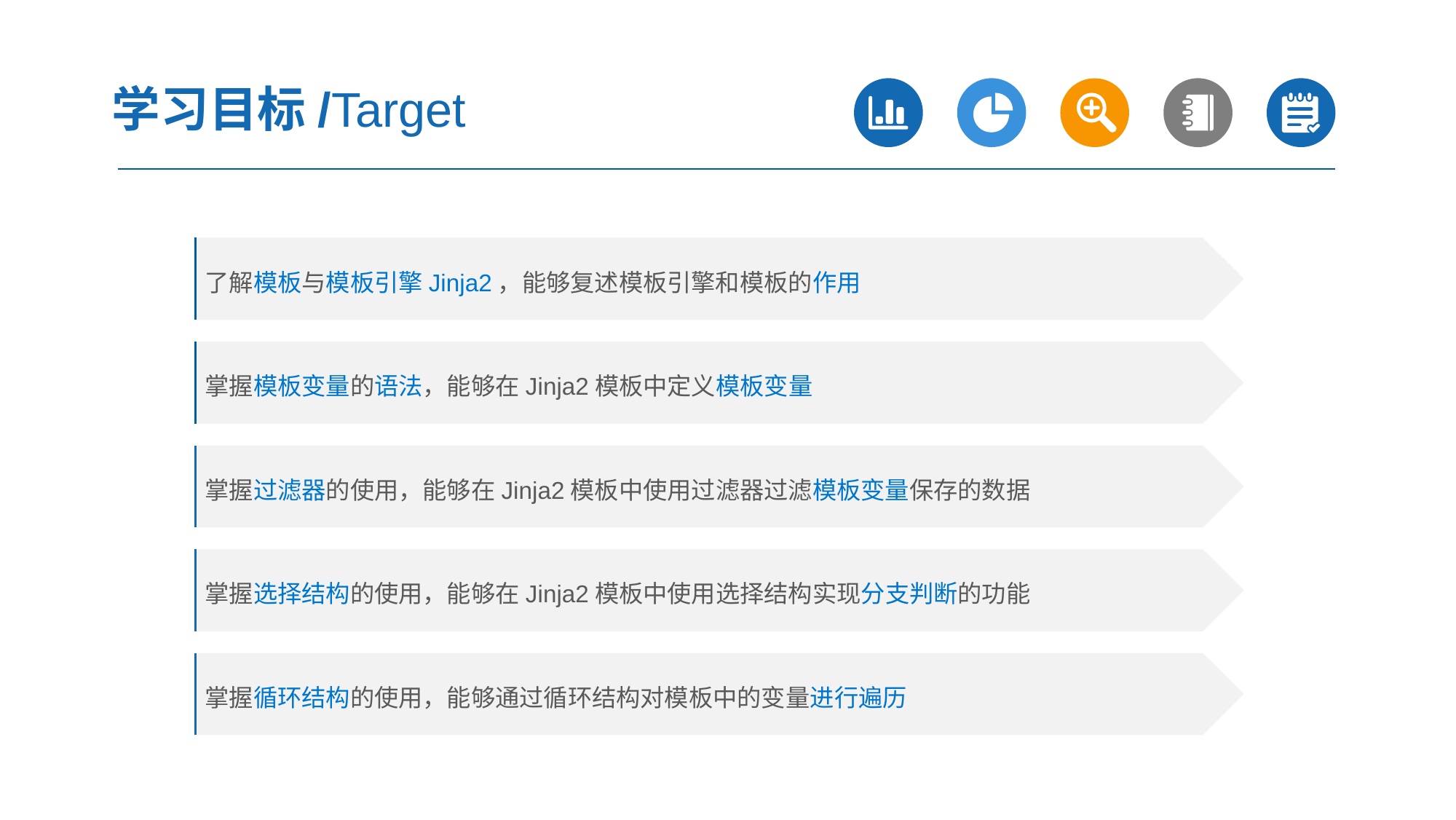

学习目标/Target
了解模板与模板引擎Jinja2，能够复述模板引擎和模板的作用

掌握模板变量的语法，能够在Jinja2模板中定义模板变量

掌握过滤器的使用，能够在Jinja2模板中使用过滤器过滤模板变量保存的数据

掌握选择结构的使用，能够在Jinja2模板中使用选择结构实现分支判断的功能

掌握循环结构的使用，能够通过循环结构对模板中的变量进行遍历